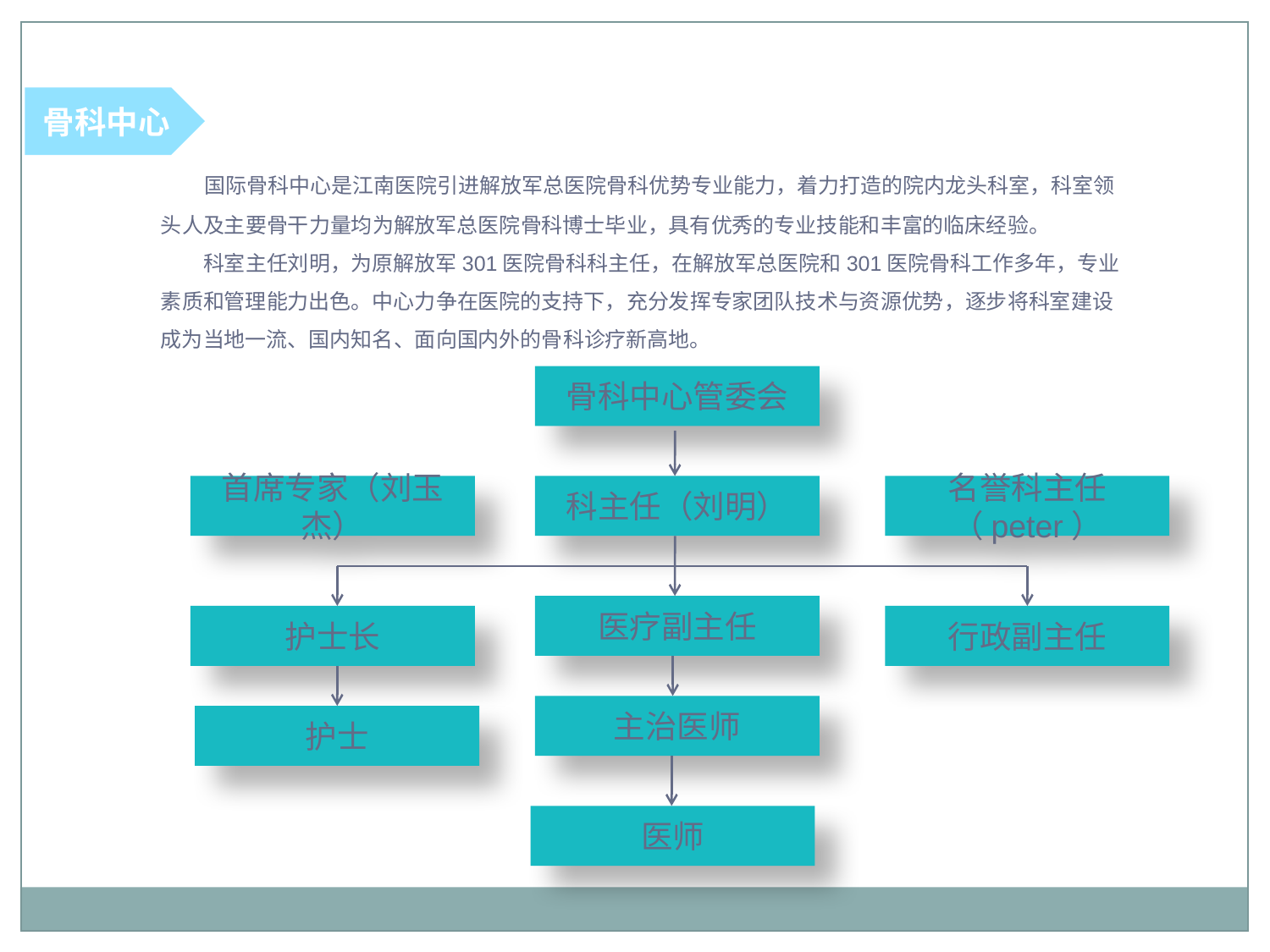

骨科中心
     国际骨科中心是江南医院引进解放军总医院骨科优势专业能力，着力打造的院内龙头科室，科室领头人及主要骨干力量均为解放军总医院骨科博士毕业，具有优秀的专业技能和丰富的临床经验。
        科室主任刘明，为原解放军301医院骨科科主任，在解放军总医院和301医院骨科工作多年，专业素质和管理能力出色。中心力争在医院的支持下，充分发挥专家团队技术与资源优势，逐步将科室建设成为当地一流、国内知名、面向国内外的骨科诊疗新高地。
骨科中心管委会
首席专家（刘玉杰）
科主任（刘明）
名誉科主任（peter）
医疗副主任
护士长
行政副主任
主治医师
护士
医师